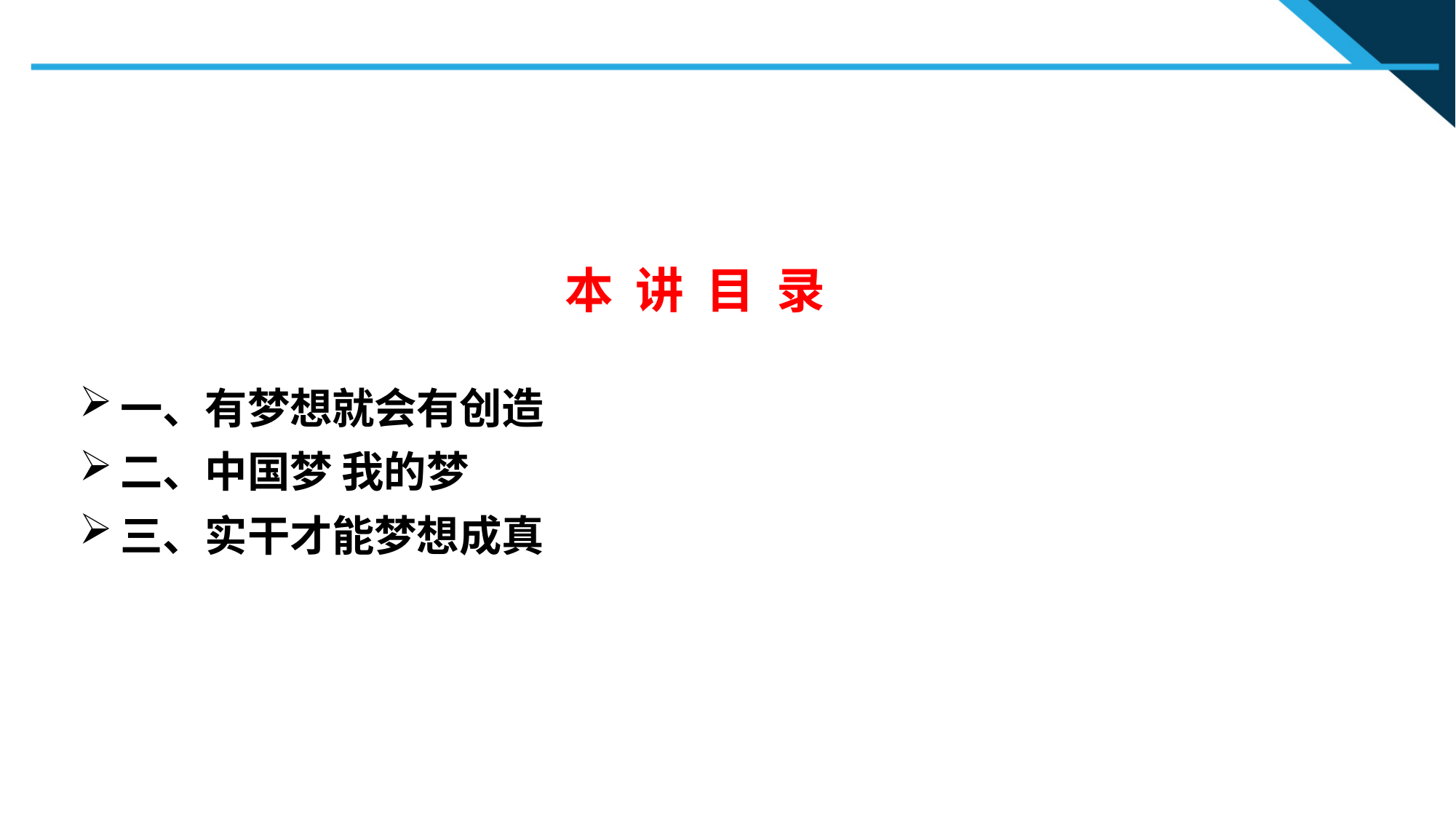

本  讲  目  录

一、有梦想就会有创造
二、中国梦 我的梦
三、实干才能梦想成真